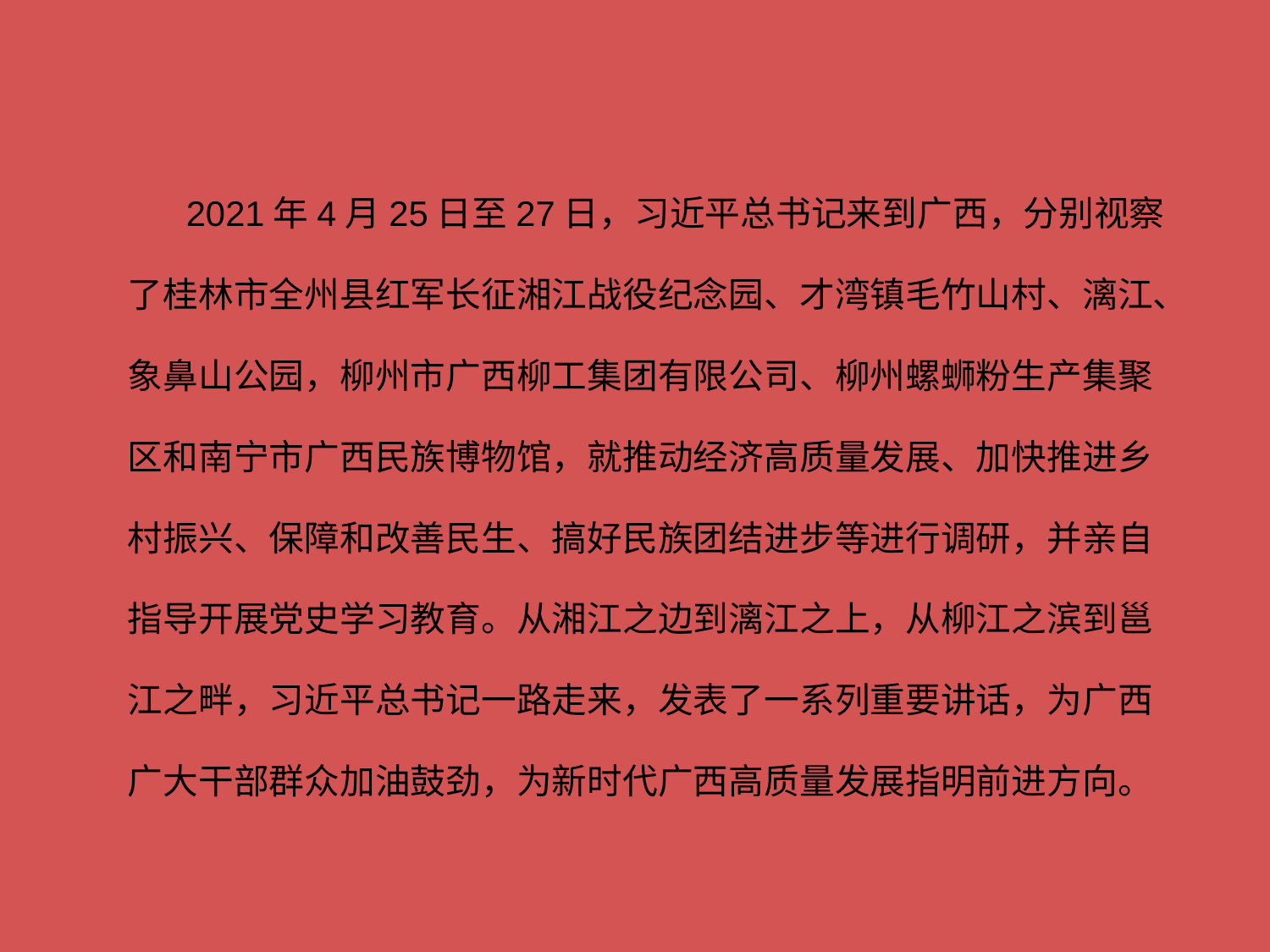

#
      2021年4月25日至27日，习近平总书记来到广西，分别视察了桂林市全州县红军长征湘江战役纪念园、才湾镇毛竹山村、漓江、象鼻山公园，柳州市广西柳工集团有限公司、柳州螺蛳粉生产集聚区和南宁市广西民族博物馆，就推动经济高质量发展、加快推进乡村振兴、保障和改善民生、搞好民族团结进步等进行调研，并亲自指导开展党史学习教育。从湘江之边到漓江之上，从柳江之滨到邕江之畔，习近平总书记一路走来，发表了一系列重要讲话，为广西广大干部群众加油鼓劲，为新时代广西高质量发展指明前进方向。